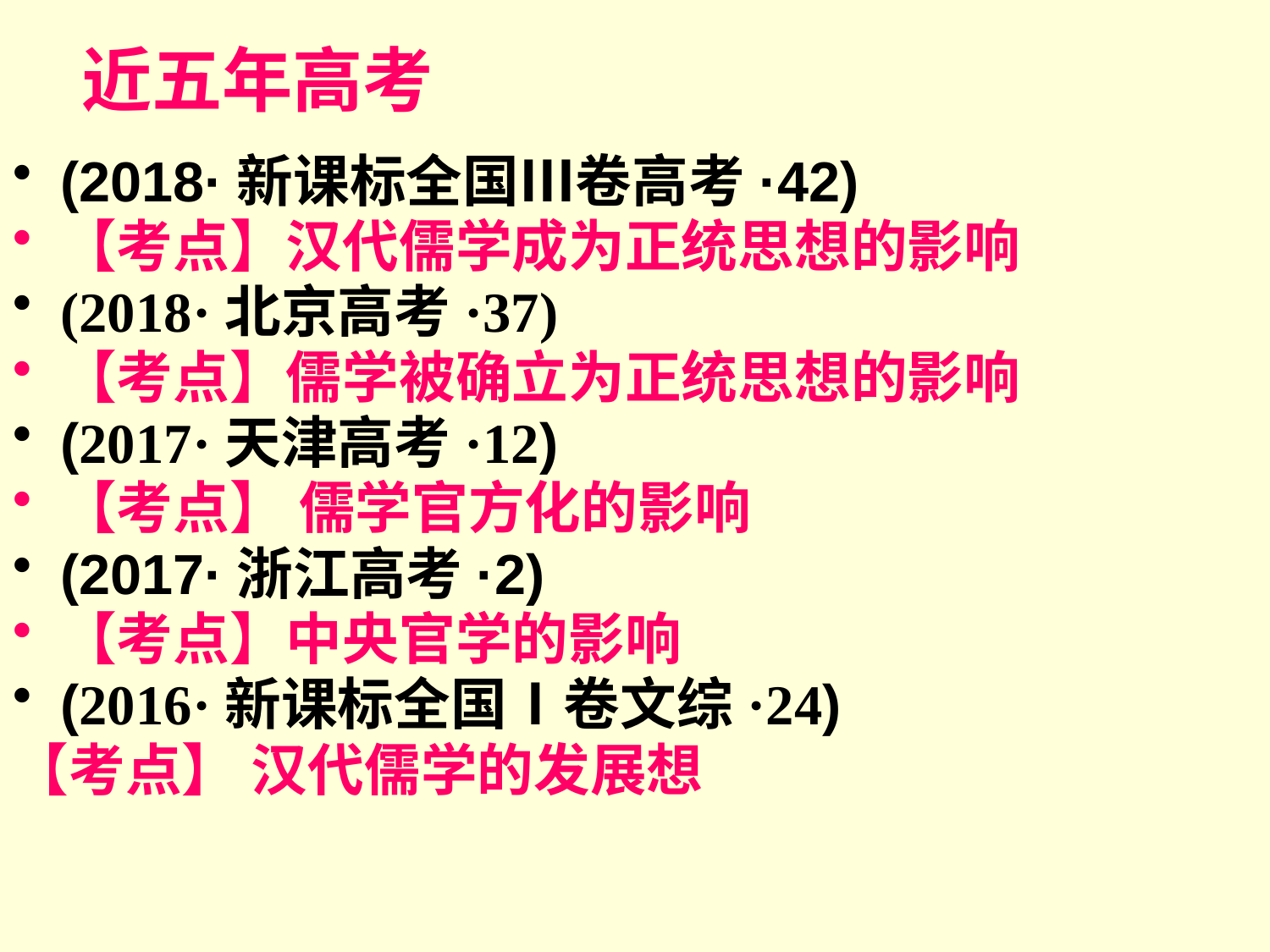

近五年高考
(2018·新课标全国Ⅲ卷高考·42)
【考点】汉代儒学成为正统思想的影响
(2018·北京高考·37)
【考点】儒学被确立为正统思想的影响
(2017·天津高考·12)
【考点】 儒学官方化的影响
(2017·浙江高考·2)
【考点】中央官学的影响
(2016·新课标全国Ⅰ卷文综·24)
【考点】 汉代儒学的发展想